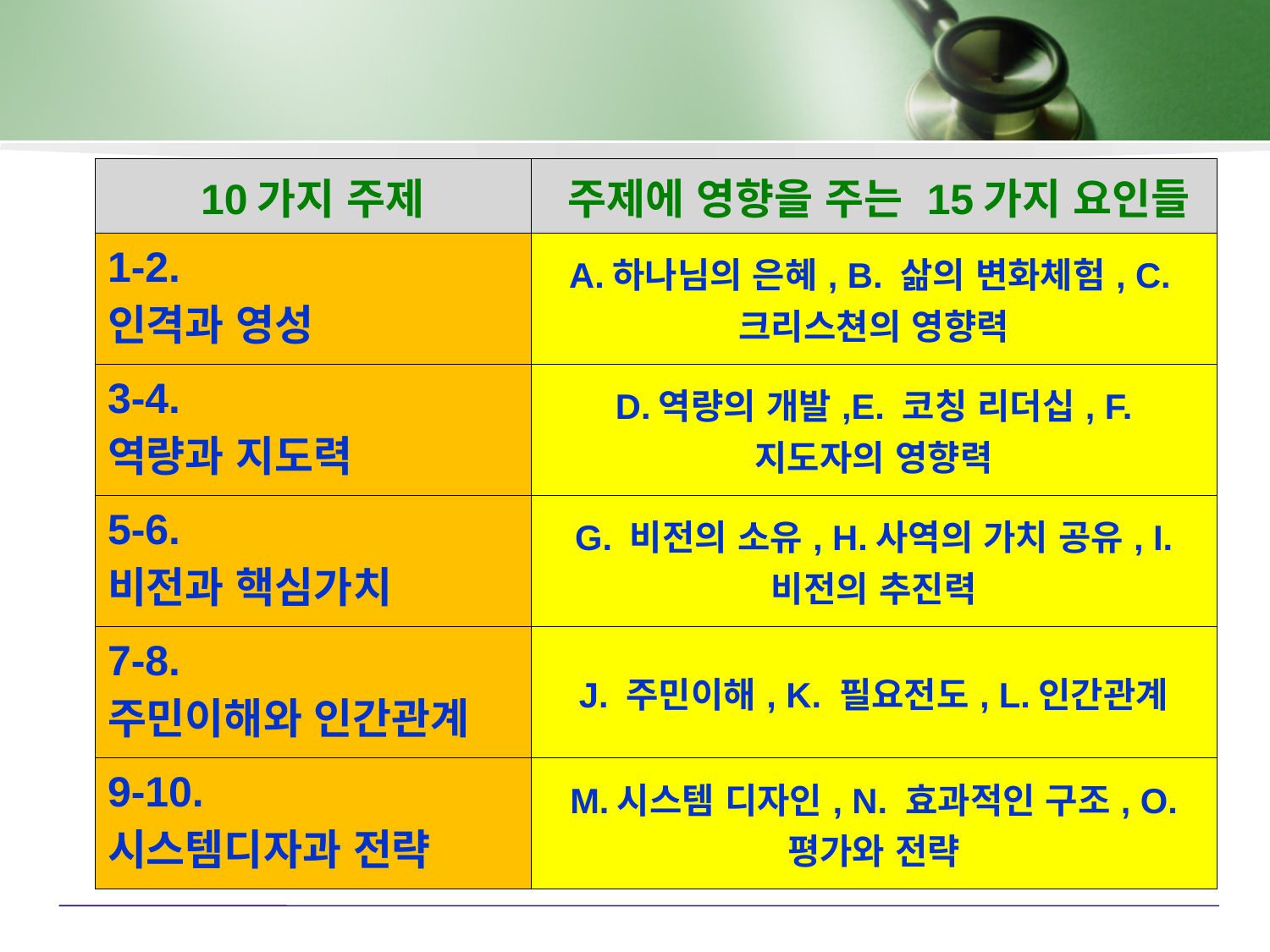

| 10가지 주제 | 주제에 영향을 주는 15가지 요인들 |
| --- | --- |
| 1-2. 인격과 영성 | A.하나님의 은혜, B. 삶의 변화체험, C.크리스쳔의 영향력 |
| 3-4. 역량과 지도력 | D.역량의 개발,E. 코칭 리더십, F. 지도자의 영향력 |
| 5-6. 비전과 핵심가치 | G. 비전의 소유, H.사역의 가치 공유, I. 비전의 추진력 |
| 7-8. 주민이해와 인간관계 | J. 주민이해, K. 필요전도, L.인간관계 |
| 9-10. 시스템디자과 전략 | M.시스템 디자인, N. 효과적인 구조, O. 평가와 전략 |